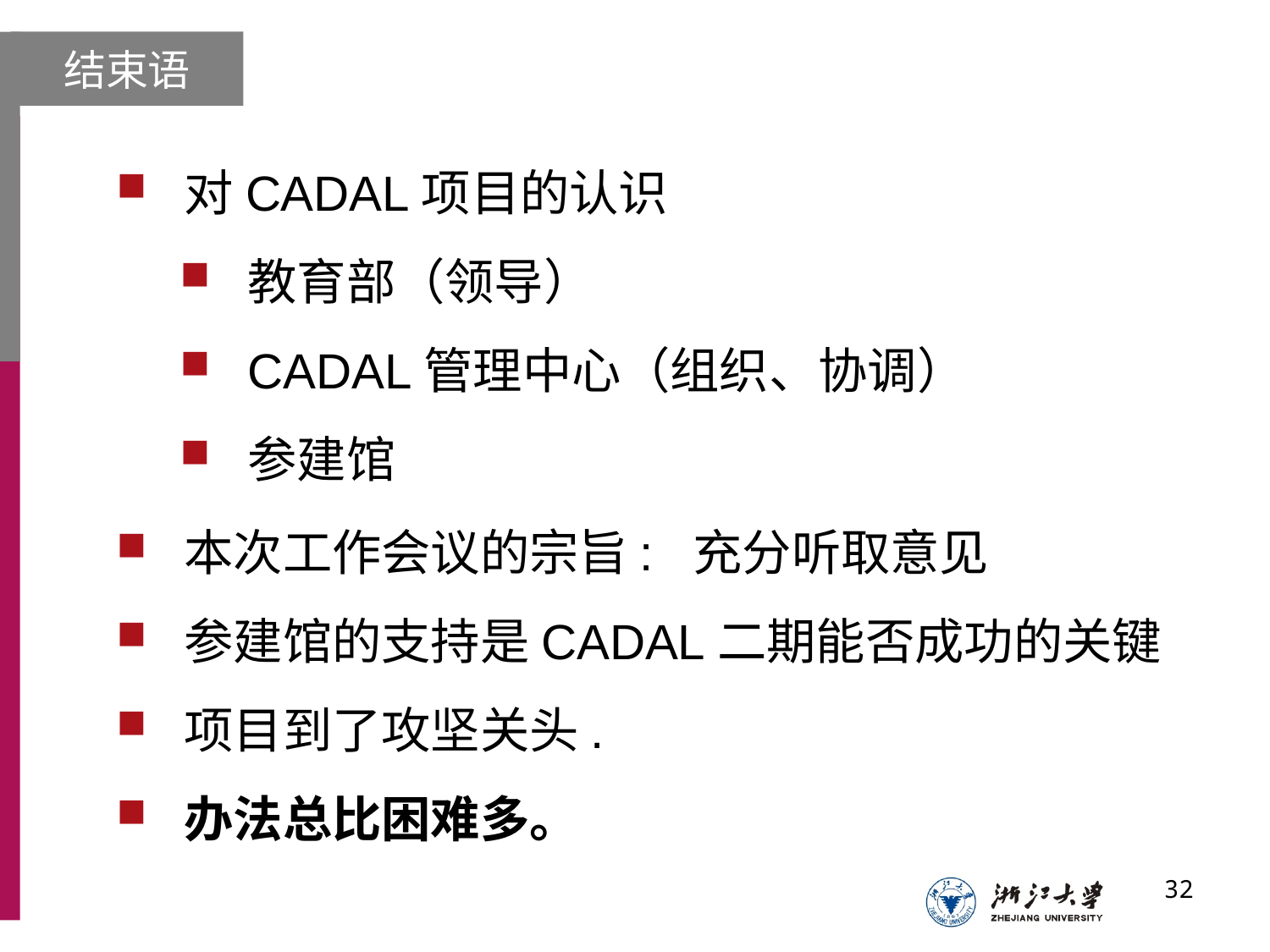

结束语
对CADAL项目的认识
教育部（领导）
CADAL管理中心（组织、协调）
参建馆
本次工作会议的宗旨:  充分听取意见
参建馆的支持是CADAL二期能否成功的关键
项目到了攻坚关头.
办法总比困难多。
32